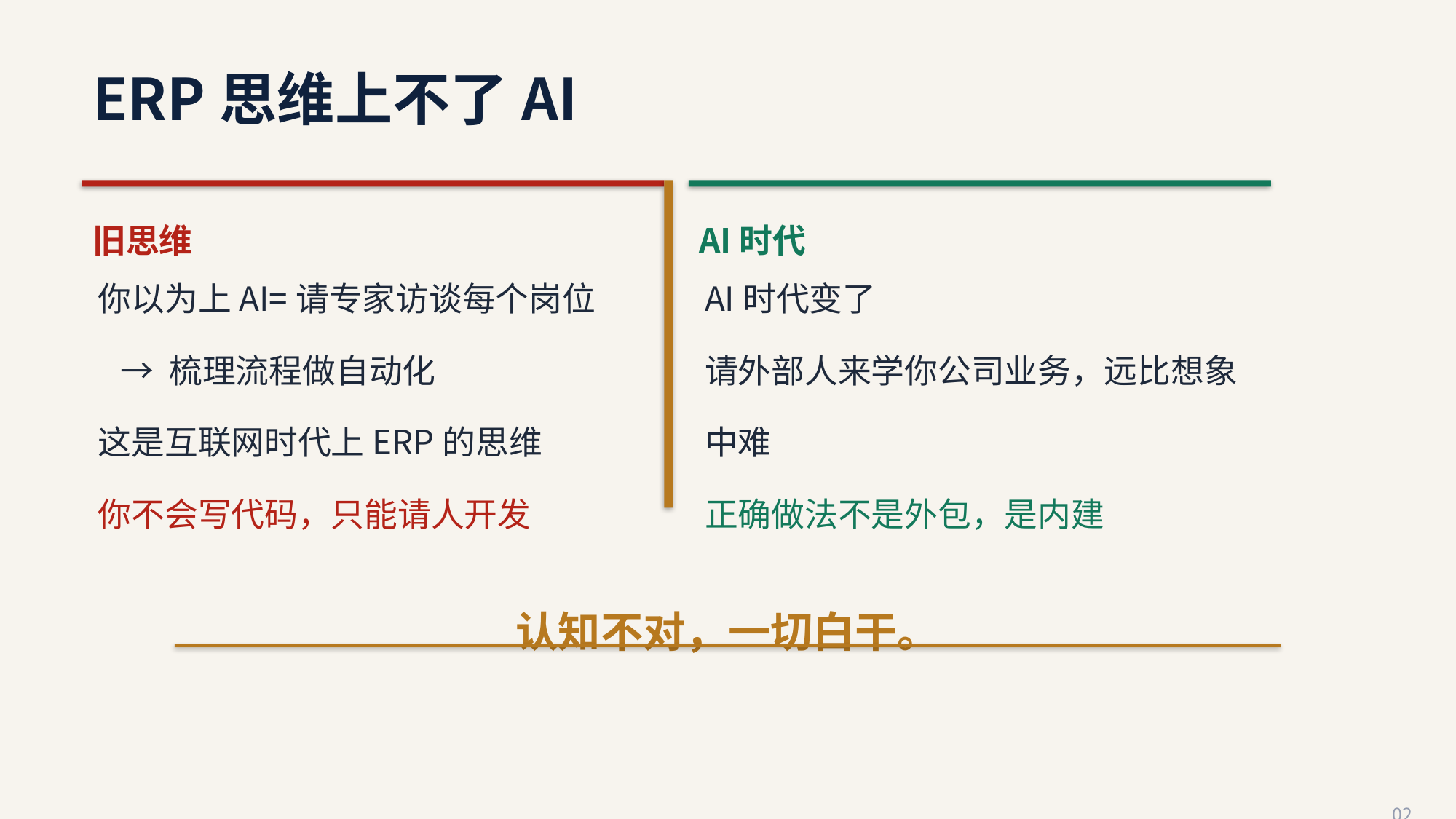

ERP思维上不了AI

旧思维
AI时代
你以为上AI=请专家访谈每个岗位
   → 梳理流程做自动化
这是互联网时代上ERP的思维
你不会写代码，只能请人开发
AI时代变了
请外部人来学你公司业务，远比想象中难
正确做法不是外包，是内建
认知不对，一切白干。

02